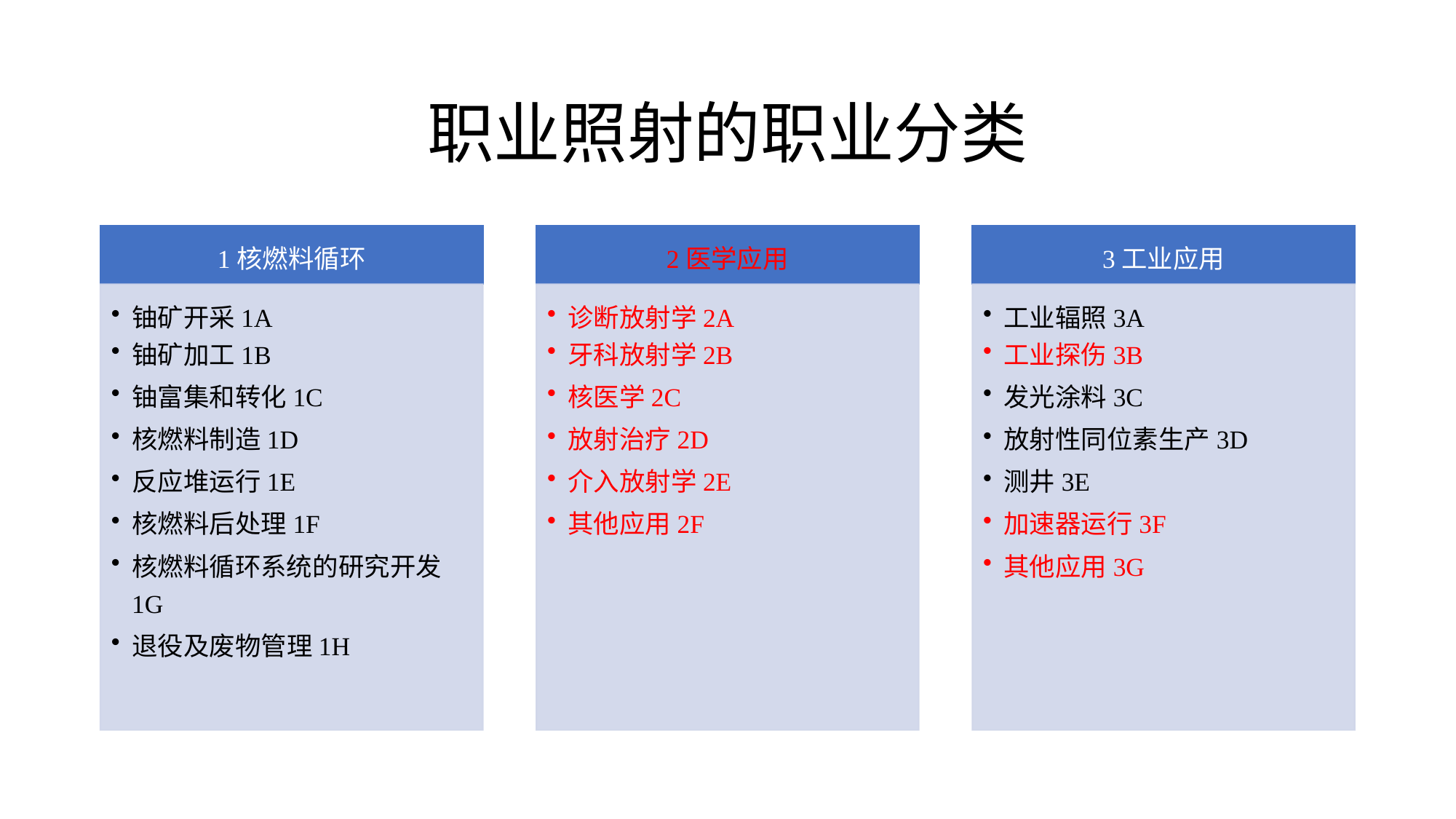

# 职业照射的职业分类
1核燃料循环
铀矿开采1A
铀矿加工1B
铀富集和转化1C
核燃料制造1D
反应堆运行1E
核燃料后处理1F
核燃料循环系统的研究开发1G
退役及废物管理1H
2医学应用
诊断放射学2A
牙科放射学2B
核医学2C
放射治疗2D
介入放射学2E
其他应用2F
3工业应用
工业辐照3A
工业探伤3B
发光涂料3C
放射性同位素生产3D
测井3E
加速器运行3F
其他应用3G